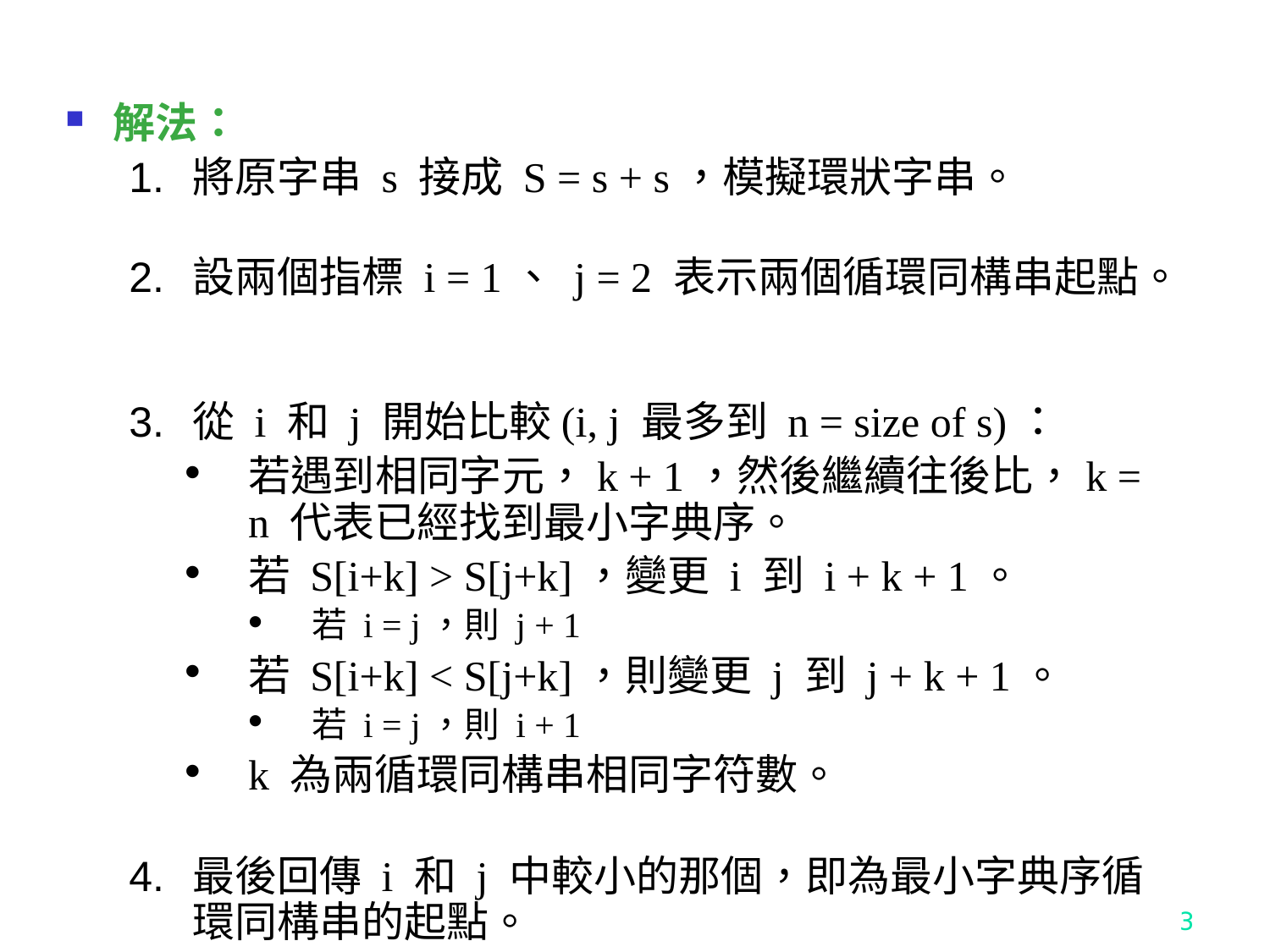

解法：
將原字串 s 接成 S = s + s，模擬環狀字串。
設兩個指標 i = 1、 j = 2 表示兩個循環同構串起點。
從 i 和 j 開始比較(i, j 最多到 n = size of s)：
若遇到相同字元，k + 1，然後繼續往後比，k = n 代表已經找到最小字典序。
若 S[i+k] > S[j+k]，變更 i 到 i + k + 1。
若 i = j，則 j + 1
若 S[i+k] < S[j+k]，則變更 j 到 j + k + 1。
若 i = j，則 i + 1
k 為兩循環同構串相同字符數。
最後回傳 i 和 j 中較小的那個，即為最小字典序循環同構串的起點。
3